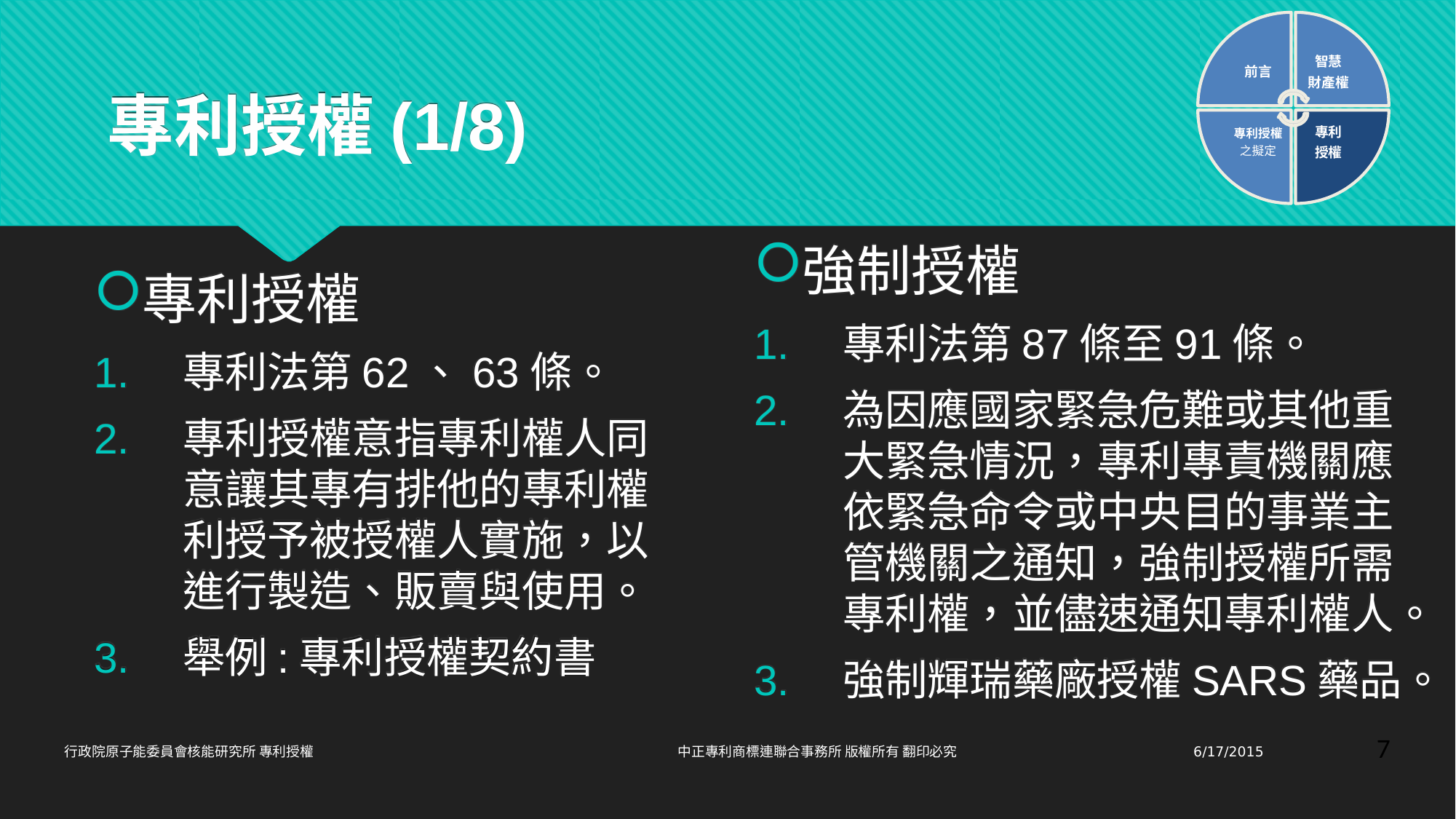

前言
智慧
財產權

專利授權
之擬定
專利
授權
# 專利授權(1/8)
專利授權
專利法第62、63條。
專利授權意指專利權人同意讓其專有排他的專利權利授予被授權人實施，以進行製造、販賣與使用。
舉例:專利授權契約書
強制授權
專利法第87條至91條。
為因應國家緊急危難或其他重大緊急情況，專利專責機關應依緊急命令或中央目的事業主管機關之通知，強制授權所需專利權，並儘速通知專利權人。
強制輝瑞藥廠授權SARS藥品。

7
行政院原子能委員會核能研究所 專利授權                                                                                                                      中正專利商標連聯合事務所 版權所有 翻印必究
6/17/2015